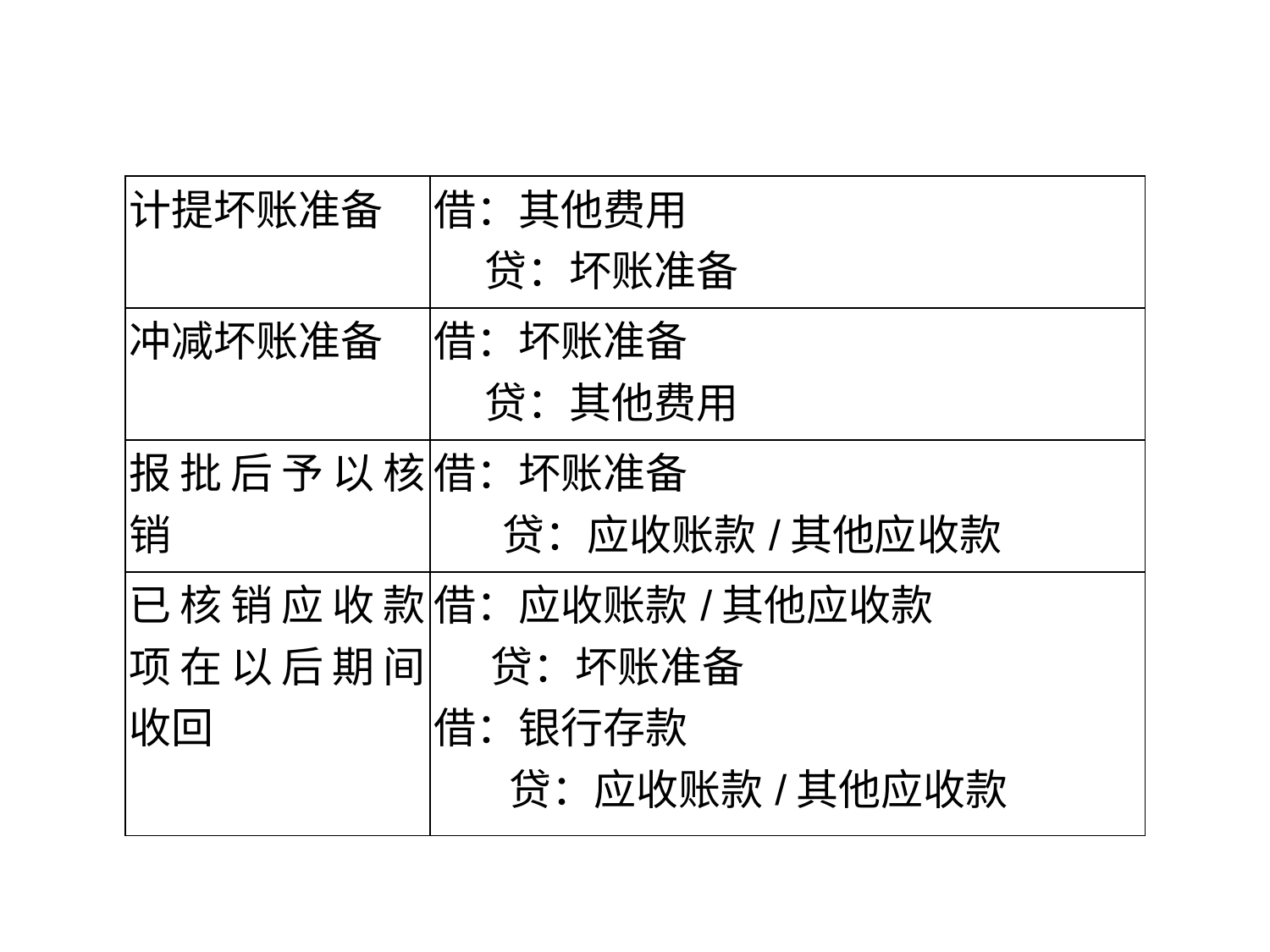

| 计提坏账准备 | 借：其他费用 贷：坏账准备 |
| --- | --- |
| 冲减坏账准备 | 借：坏账准备 贷：其他费用 |
| 报批后予以核销 | 借：坏账准备 贷：应收账款/其他应收款 |
| 已核销应收款项在以后期间收回 | 借：应收账款/其他应收款 贷：坏账准备 借：银行存款 贷：应收账款/其他应收款 |
110